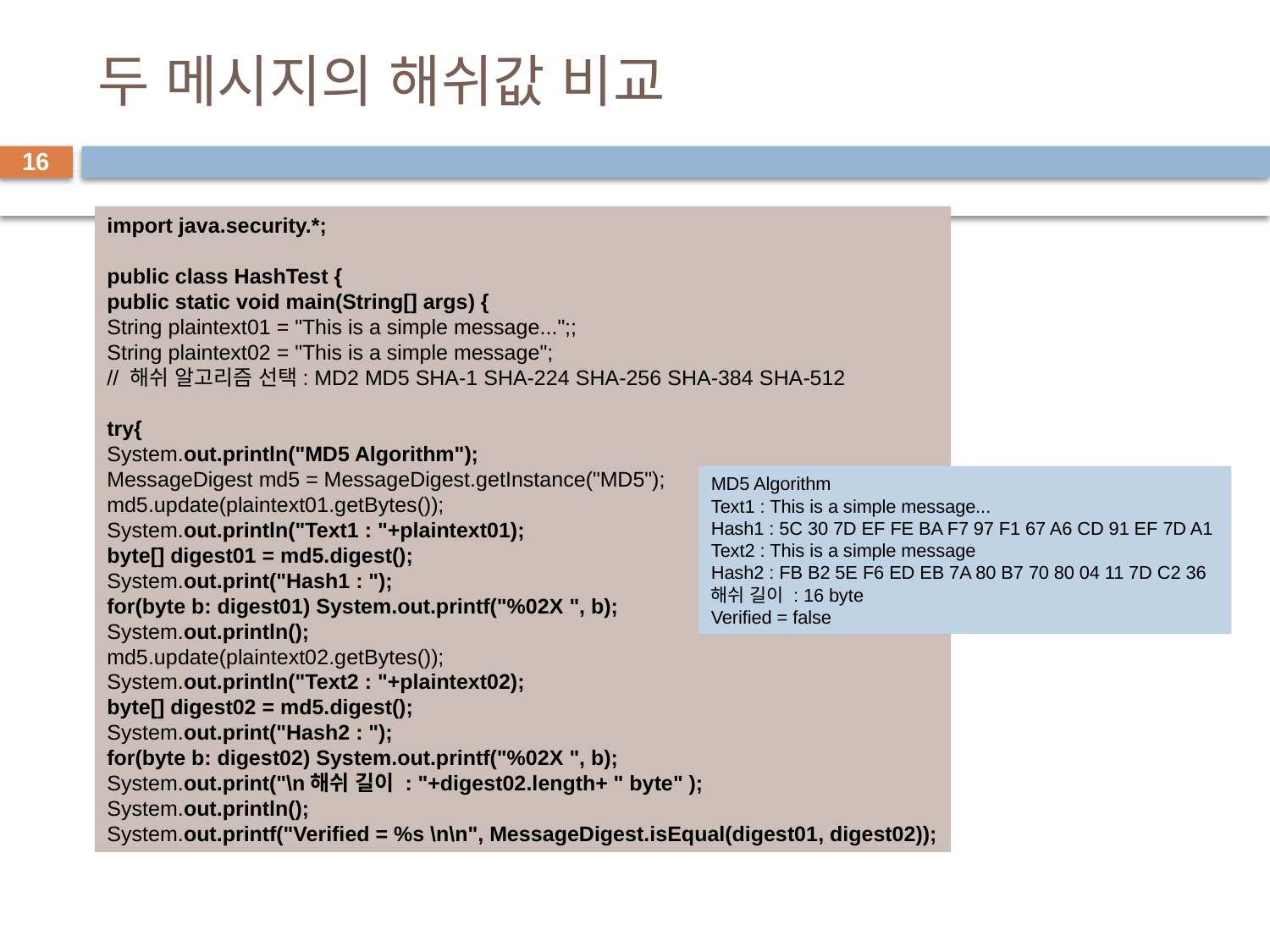

# 두 메시지의 해쉬값 비교
16
import java.security.*;

public class HashTest {
public static void main(String[] args) {
String plaintext01 = "This is a simple message...";;
String plaintext02 = "This is a simple message";
// 해쉬 알고리즘 선택: MD2 MD5 SHA-1 SHA-224 SHA-256 SHA-384 SHA-512

try{
System.out.println("MD5 Algorithm");
MessageDigest md5 = MessageDigest.getInstance("MD5");
md5.update(plaintext01.getBytes());
System.out.println("Text1 : "+plaintext01);
byte[] digest01 = md5.digest();
System.out.print("Hash1 : ");
for(byte b: digest01) System.out.printf("%02X ", b);
System.out.println();
md5.update(plaintext02.getBytes());
System.out.println("Text2 : "+plaintext02);
byte[] digest02 = md5.digest();
System.out.print("Hash2 : ");
for(byte b: digest02) System.out.printf("%02X ", b);
System.out.print("\n해쉬 길이 : "+digest02.length+ " byte" );
System.out.println();
System.out.printf("Verified = %s \n\n", MessageDigest.isEqual(digest01, digest02));
MD5 Algorithm
Text1 : This is a simple message...
Hash1 : 5C 30 7D EF FE BA F7 97 F1 67 A6 CD 91 EF 7D A1
Text2 : This is a simple message
Hash2 : FB B2 5E F6 ED EB 7A 80 B7 70 80 04 11 7D C2 36
해쉬 길이 : 16 byte
Verified = false